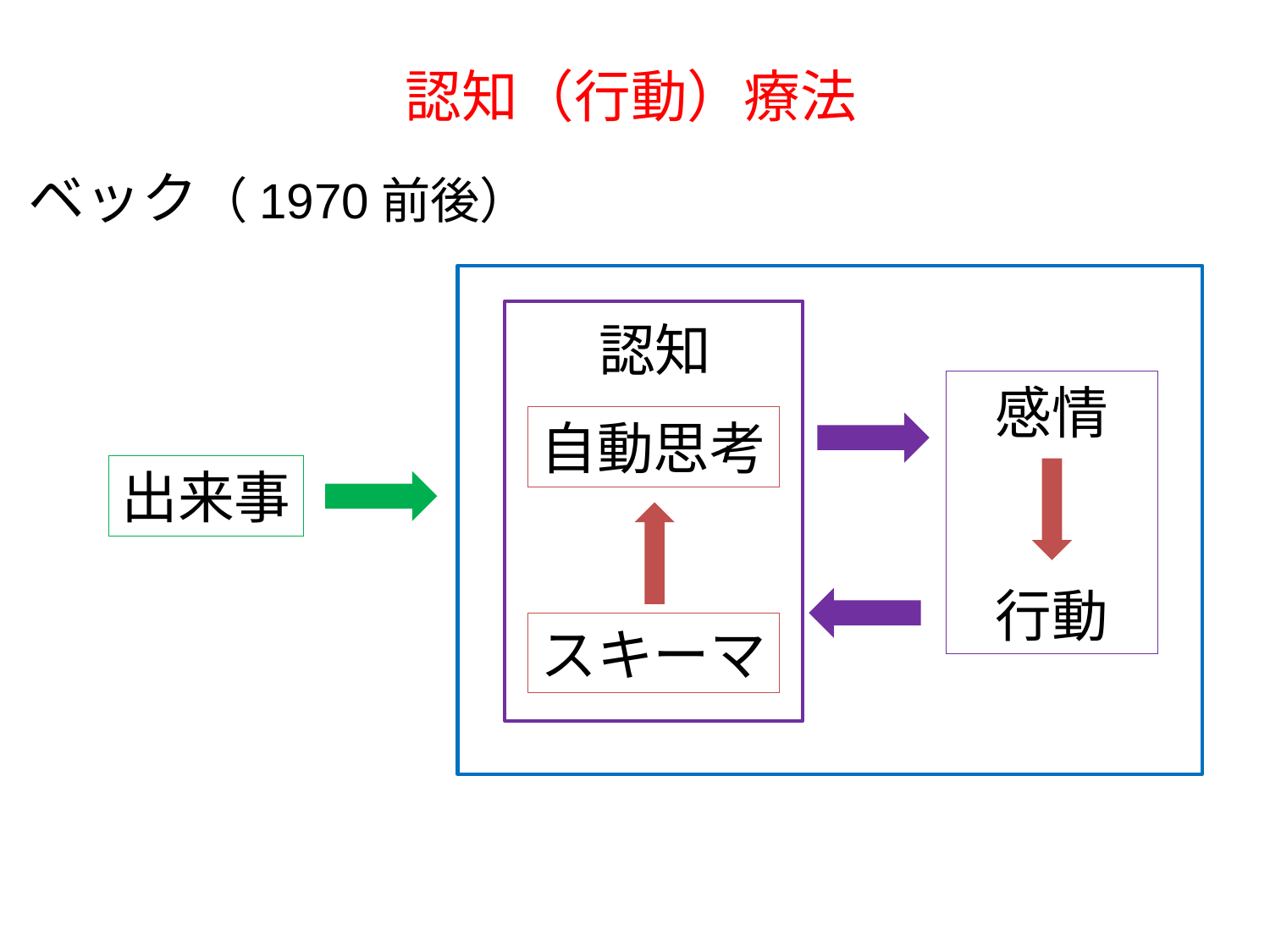

# 認知（行動）療法
ベック（1970前後）

認知
感情

行動
自動思考

出来事

スキーマ